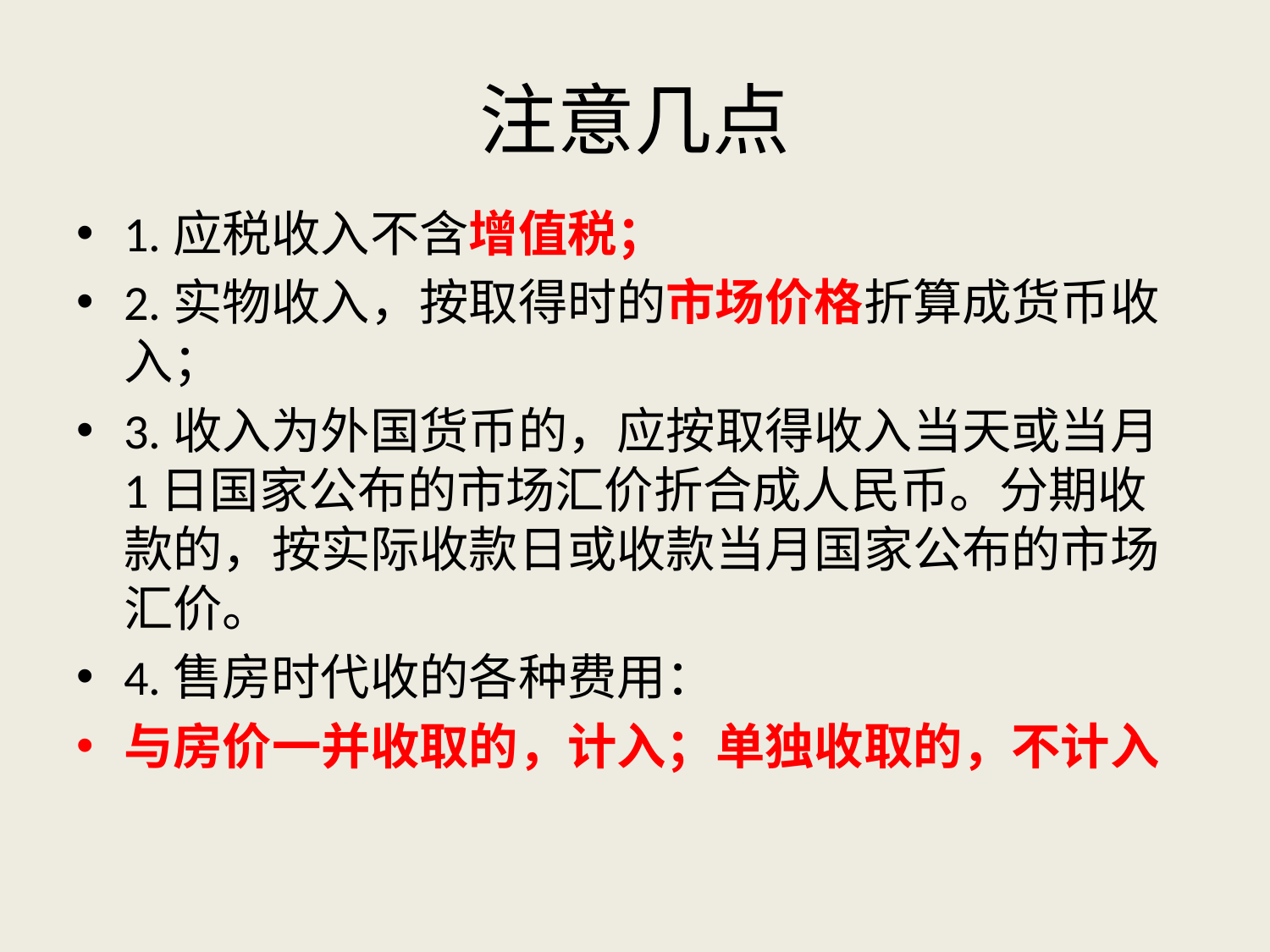

# 注意几点
1.应税收入不含增值税；
2.实物收入，按取得时的市场价格折算成货币收入；
3.收入为外国货币的，应按取得收入当天或当月1日国家公布的市场汇价折合成人民币。分期收款的，按实际收款日或收款当月国家公布的市场汇价。
4.售房时代收的各种费用：
与房价一并收取的，计入；单独收取的，不计入